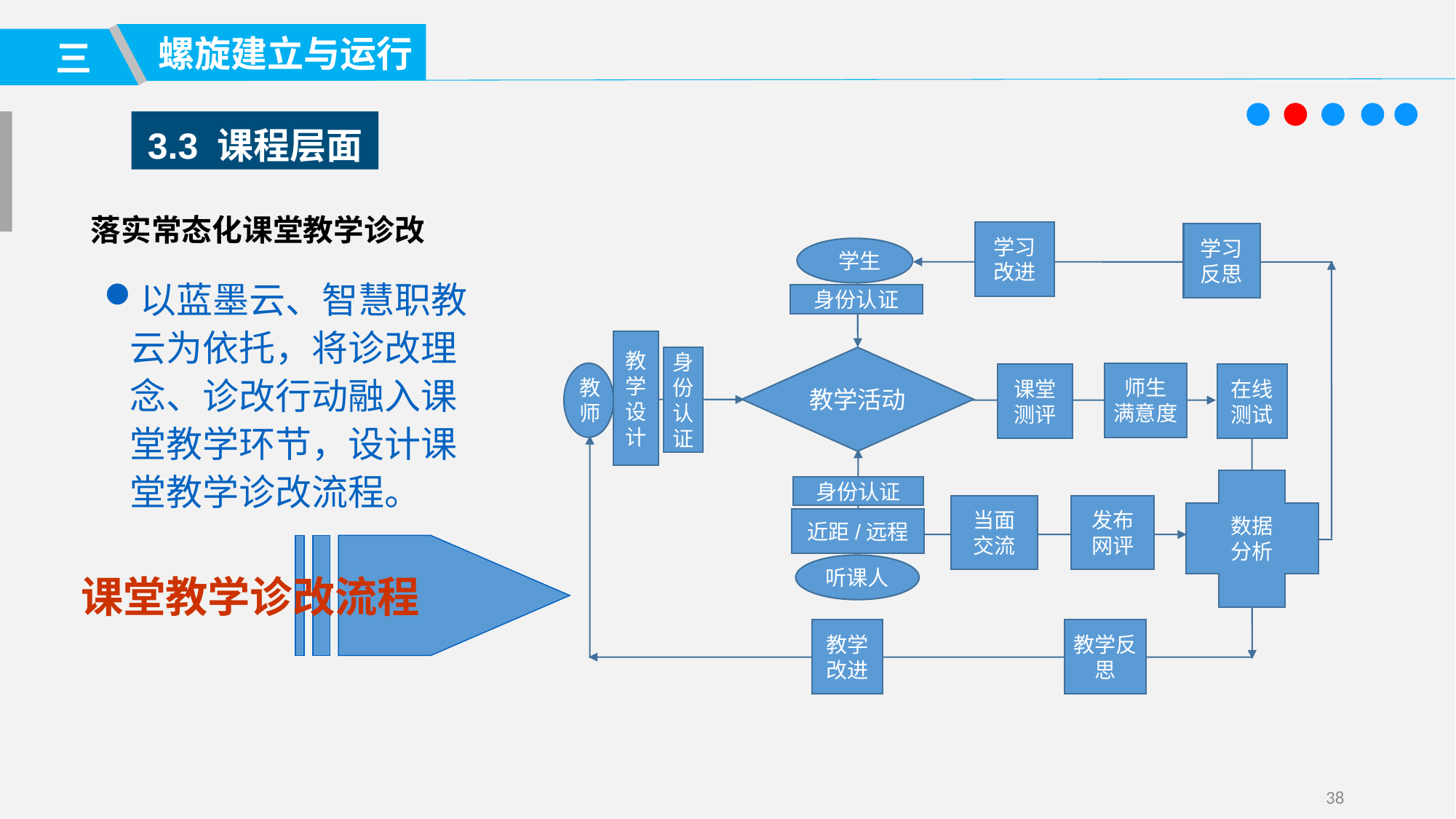

螺旋建立与运行
三

3.3 课程层面
落实常态化课堂教学诊改
学习改进
学习反思
 学生

身份认证
教学
设计
身份认证
教学活动
师生
满意度
教师
在线测试
课堂测评

数据
分析
身份认证
当面
交流
发布
网评
近距/远程

听课人
教学改进
教学反思

以蓝墨云、智慧职教云为依托，将诊改理念、诊改行动融入课堂教学环节，设计课堂教学诊改流程。
课堂教学诊改流程
38